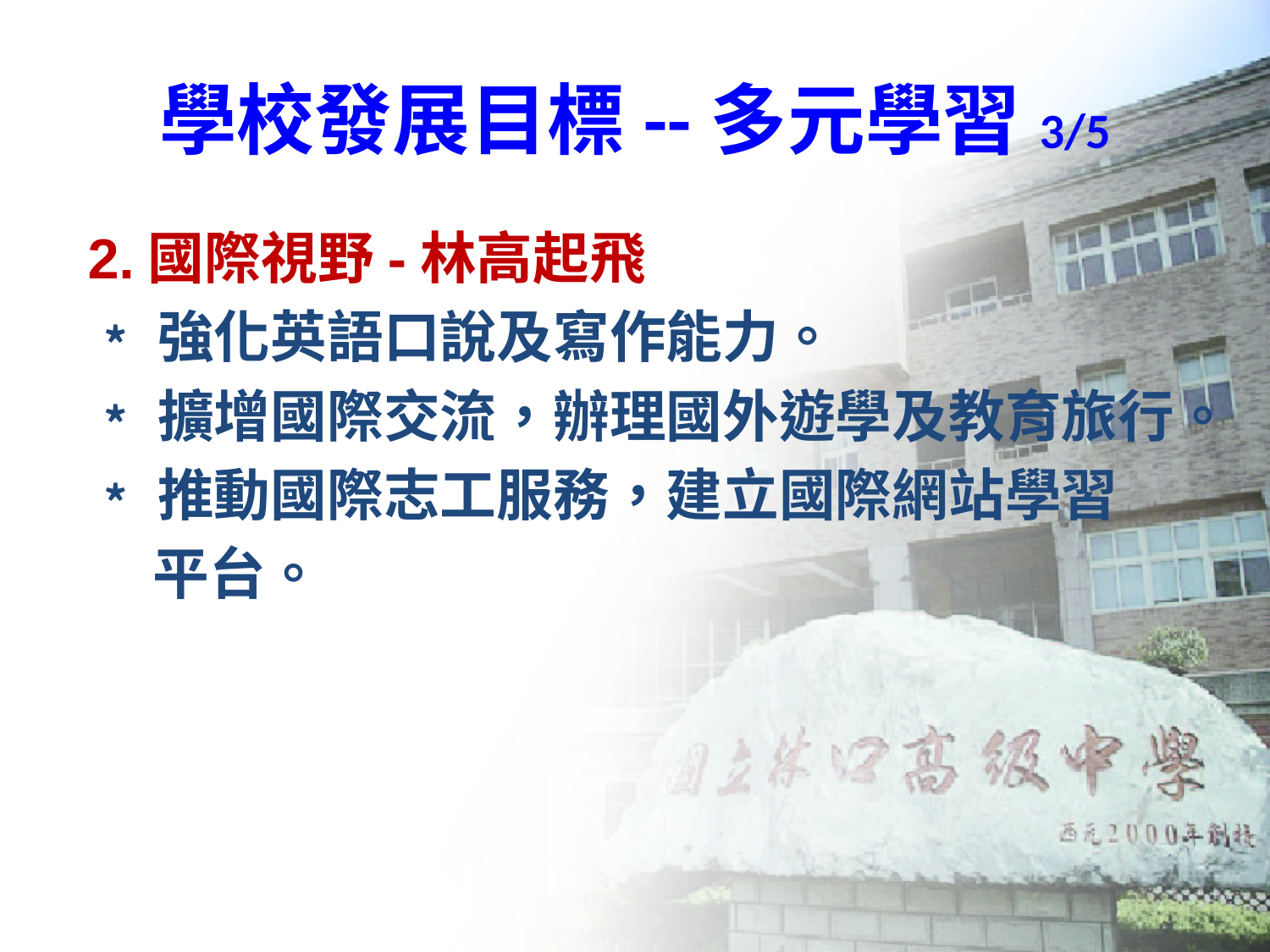

# 學校發展目標--多元學習3/5
2.國際視野-林高起飛
﹡強化英語口說及寫作能力。
﹡擴增國際交流，辦理國外遊學及教育旅行。
﹡推動國際志工服務，建立國際網站學習
    平台。